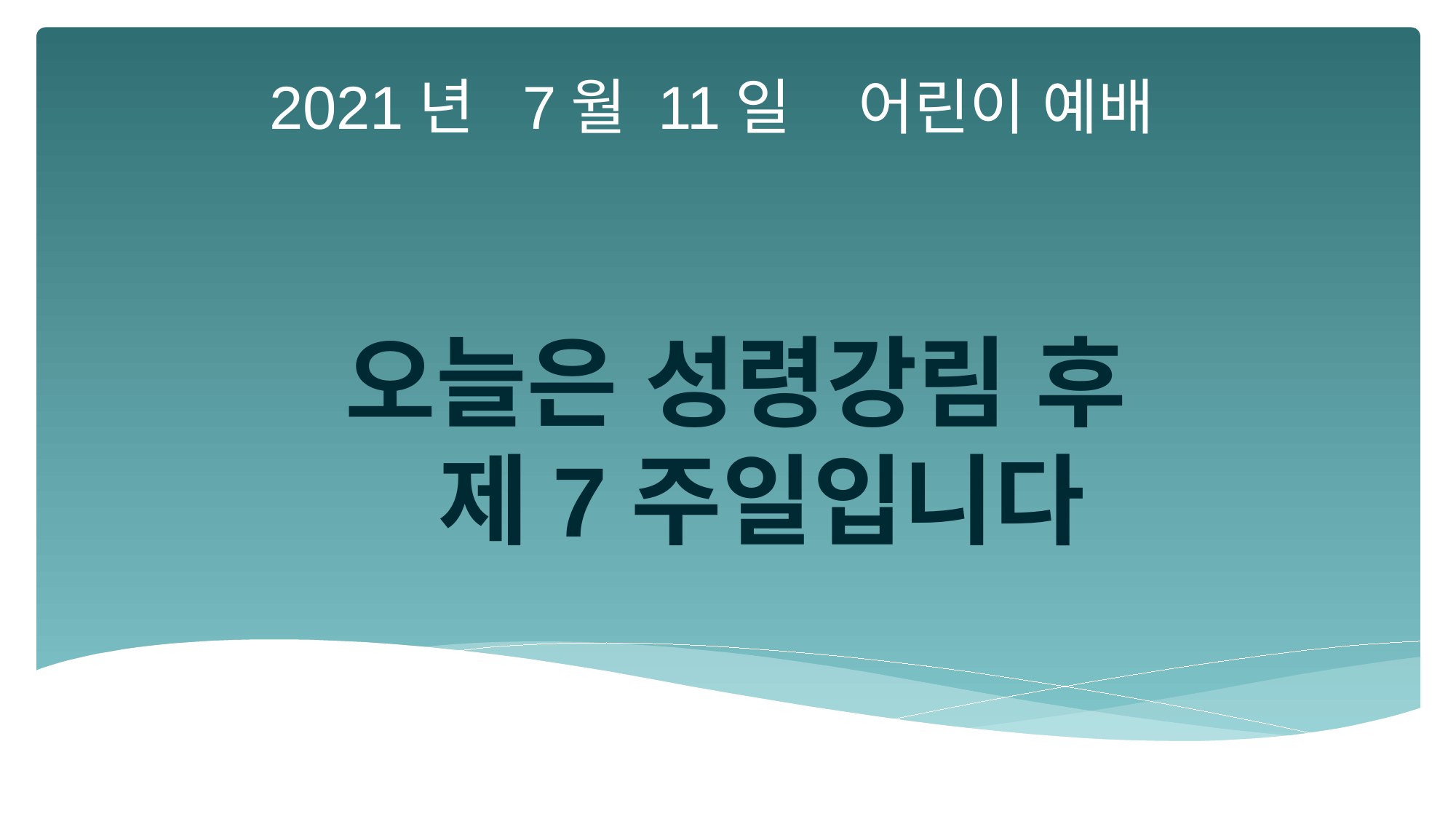

2021년  7월 11일    어린이 예배
오늘은 성령강림 후
 제7주일입니다